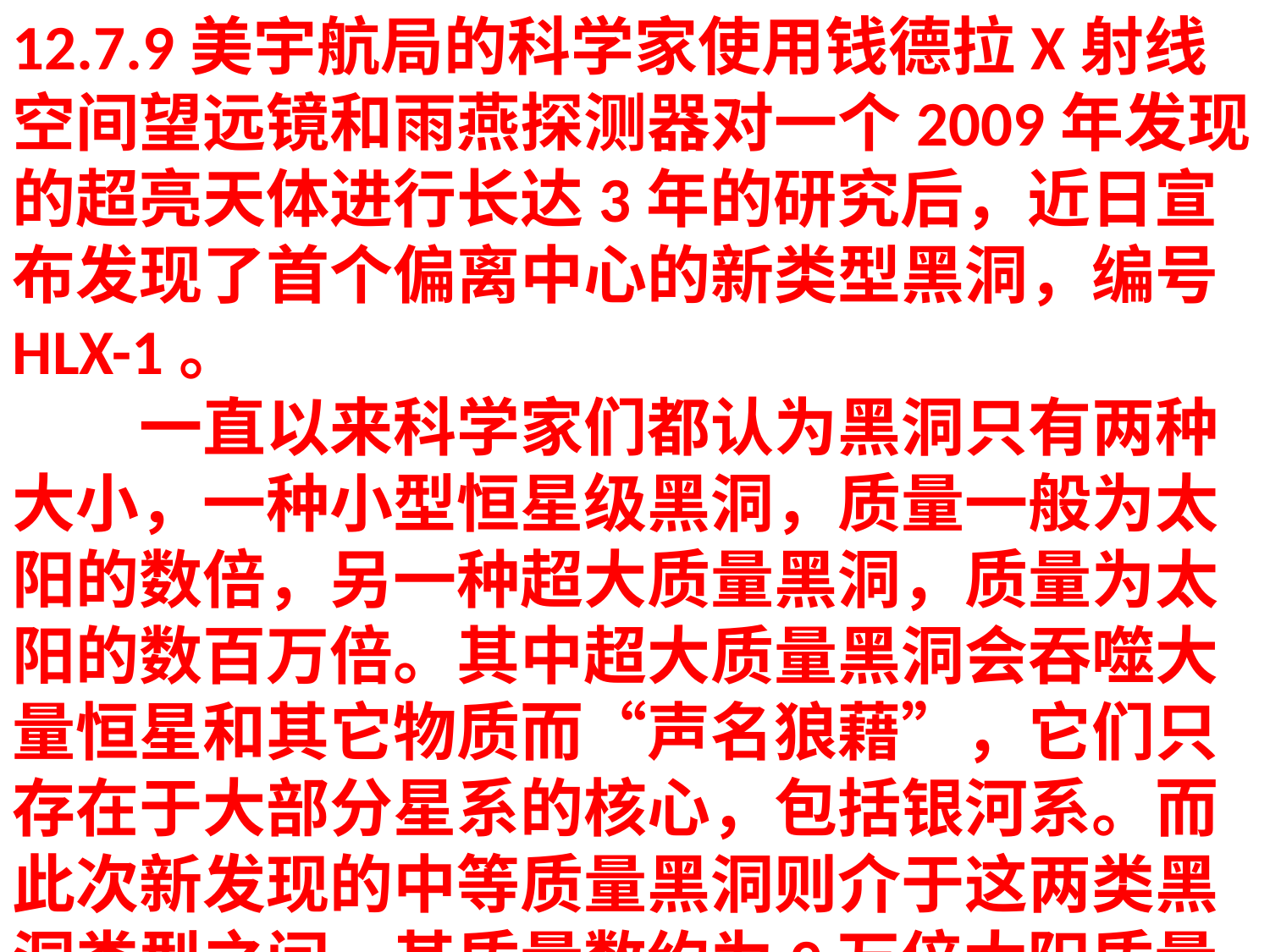

12.7.9美宇航局的科学家使用钱德拉X射线空间望远镜和雨燕探测器对一个2009年发现的超亮天体进行长达3年的研究后，近日宣布发现了首个偏离中心的新类型黑洞，编号HLX-1。
　　一直以来科学家们都认为黑洞只有两种大小，一种小型恒星级黑洞，质量一般为太阳的数倍，另一种超大质量黑洞，质量为太阳的数百万倍。其中超大质量黑洞会吞噬大量恒星和其它物质而“声名狼藉”，它们只存在于大部分星系的核心，包括银河系。而此次新发现的中等质量黑洞则介于这两类黑洞类型之间，其质量数约为9万倍太阳质量。